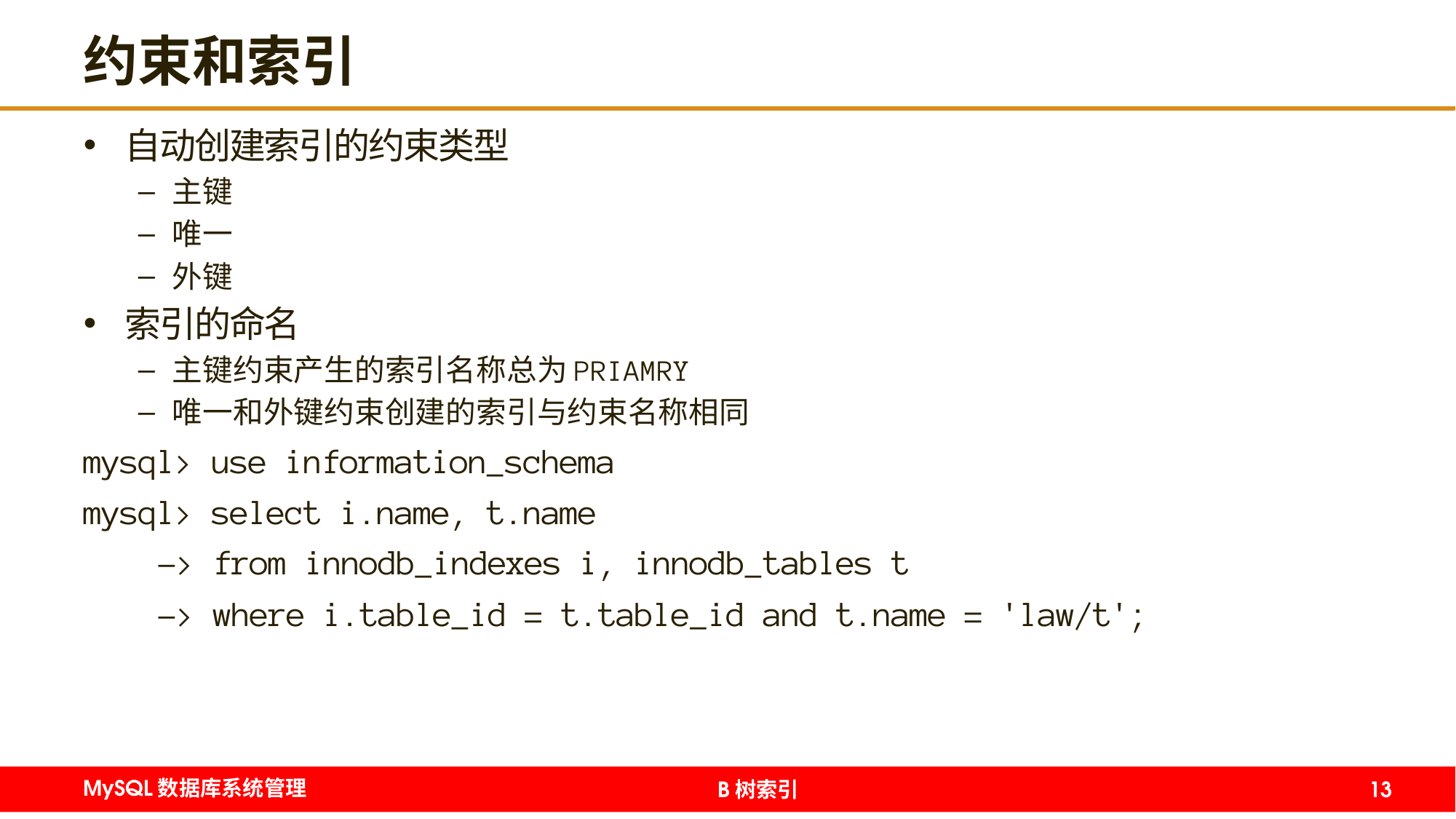

# 约束和索引
自动创建索引的约束类型
主键
唯一
外键
索引的命名
主键约束产生的索引名称总为PRIAMRY
唯一和外键约束创建的索引与约束名称相同
mysql> use information_schema
mysql> select i.name, t.name
    -> from innodb_indexes i, innodb_tables t
    -> where i.table_id = t.table_id and t.name = 'law/t';